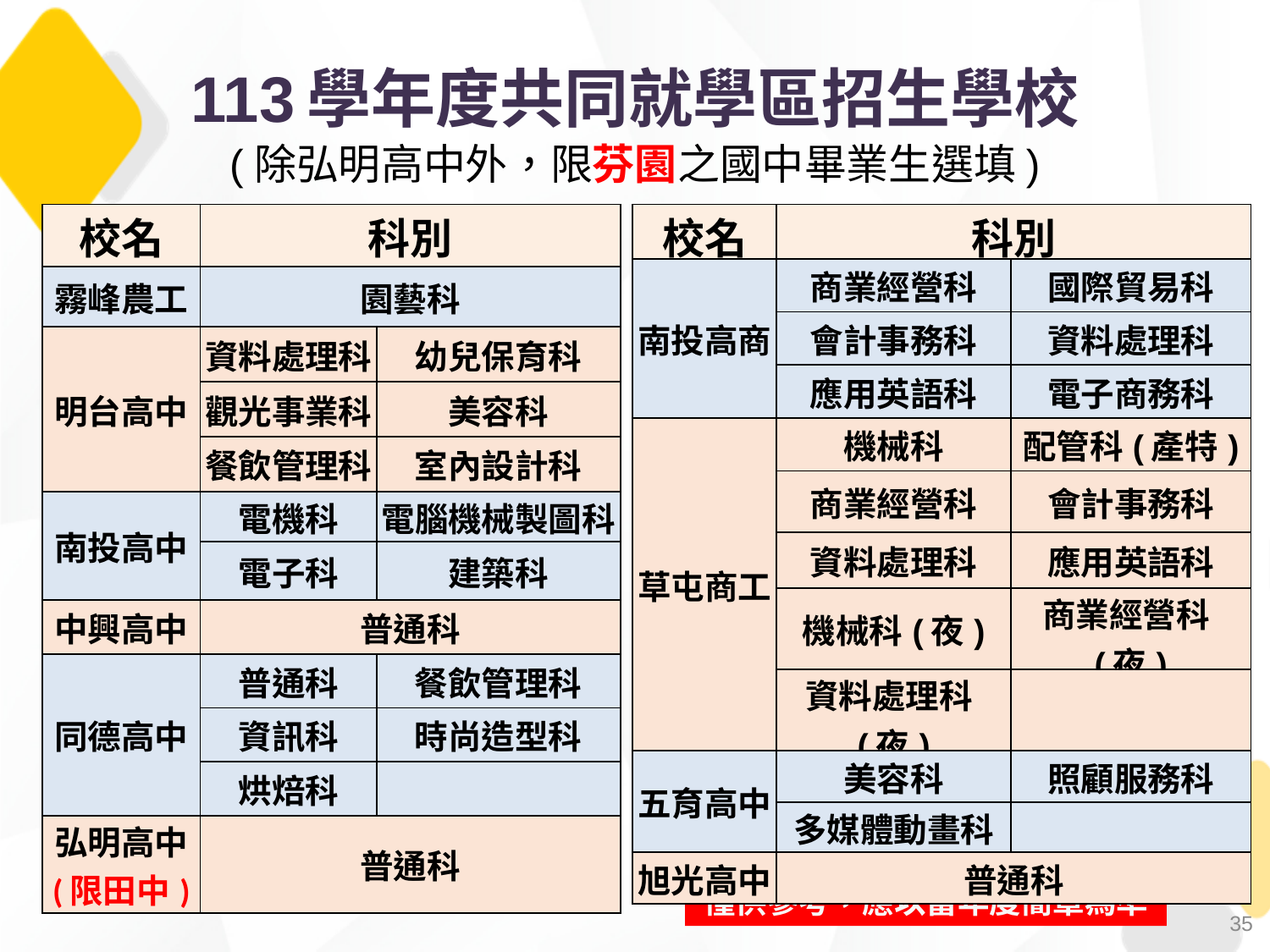

113學年度共同就學區招生學校
(除弘明高中外，限芬園之國中畢業生選填)
| 校名 | 科別 |  |
| --- | --- | --- |
| 霧峰農工 | 園藝科 |  |
| 明台高中 | 資料處理科 | 幼兒保育科 |
|  | 觀光事業科 | 美容科 |
|  | 餐飲管理科 | 室內設計科 |
| 南投高中 | 電機科 | 電腦機械製圖科 |
|  | 電子科 | 建築科 |
| 中興高中 | 普通科 |  |
| 同德高中 | 普通科 | 餐飲管理科 |
|  | 資訊科 | 時尚造型科 |
|  | 烘焙科 |  |
| 弘明高中 (限田中) | 普通科 |  |
| 校名 | 科別 |  |
| --- | --- | --- |
| 南投高商 | 商業經營科 | 國際貿易科 |
|  | 會計事務科 | 資料處理科 |
|  | 應用英語科 | 電子商務科 |
| 草屯商工 | 機械科 | 配管科(產特) |
|  | 商業經營科 | 會計事務科 |
|  | 資料處理科 | 應用英語科 |
|  | 機械科(夜) | 商業經營科(夜) |
|  | 資料處理科(夜) |  |
| 五育高中 | 美容科 | 照顧服務科 |
|  | 多媒體動畫科 |  |
| 旭光高中 | 普通科 |  |
僅供參考，應以當年度簡章為準
35